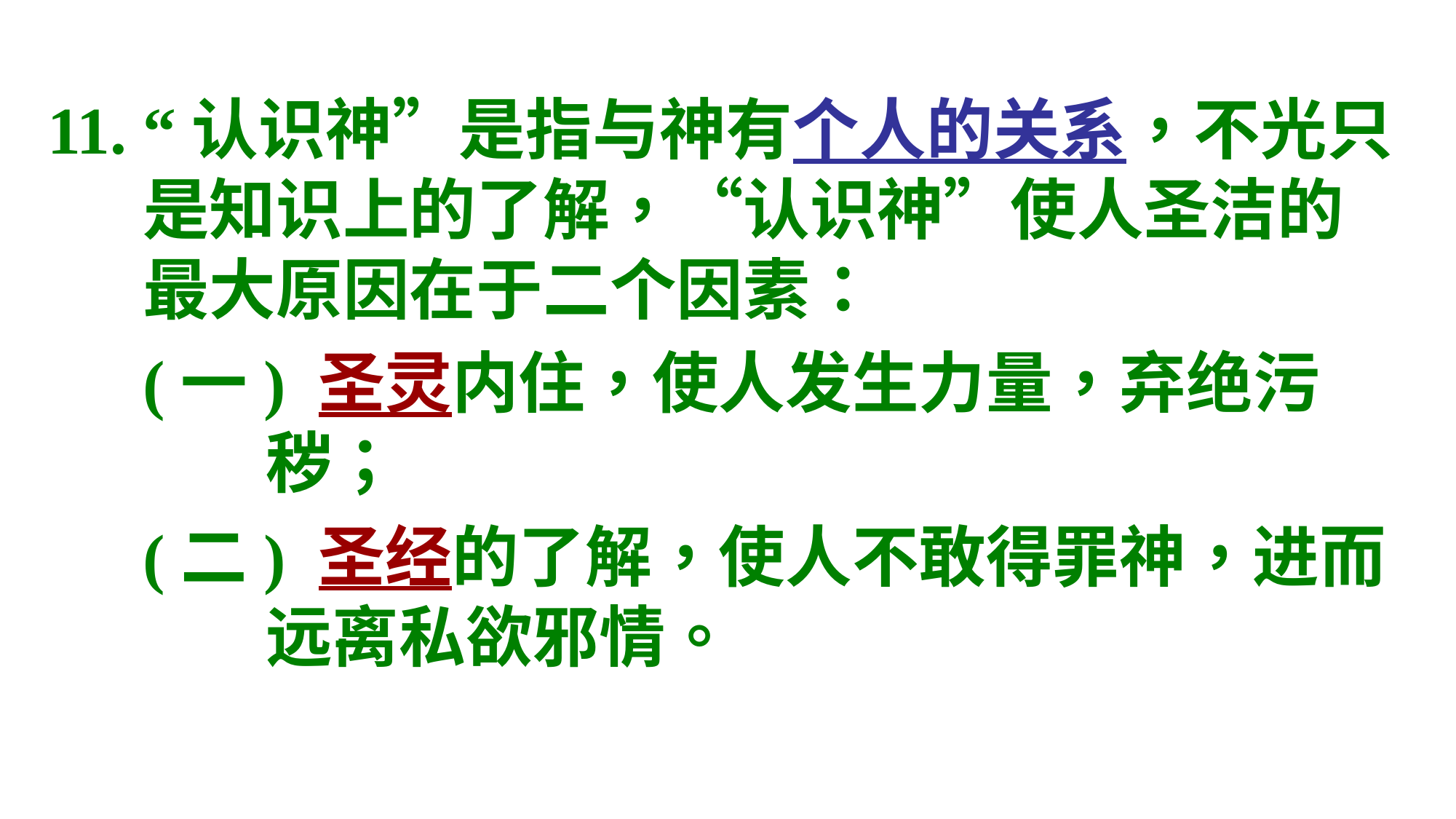

11.	“认识神”是指与神有个人的关系，不光只是知识上的了解，“认识神”使人圣洁的最大原因在于二个因素：
(一) 圣灵内住，使人发生力量，弃绝污秽；
(二) 圣经的了解，使人不敢得罪神，进而远离私欲邪情。